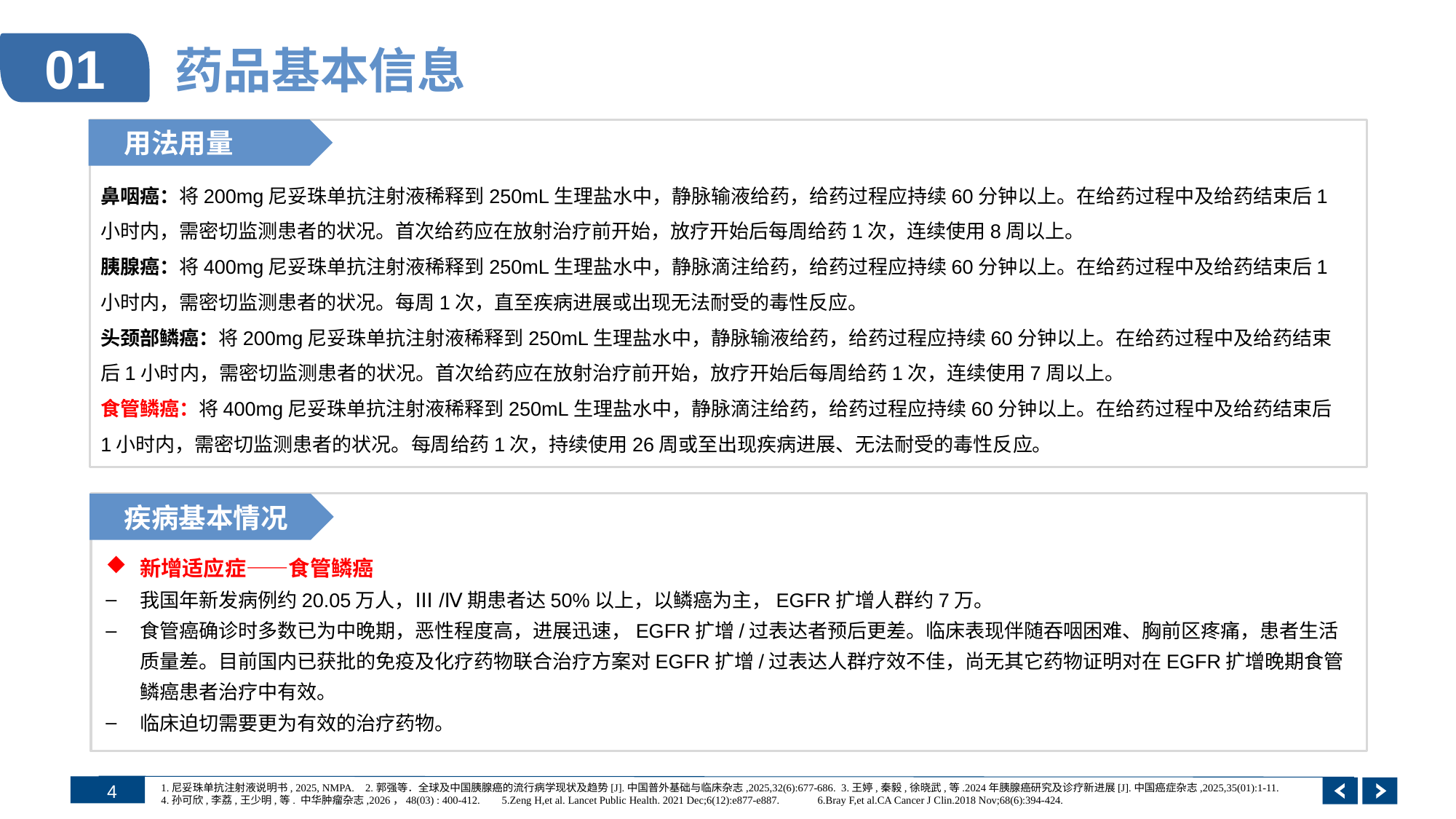

# 药品基本信息
01
   用法用量

鼻咽癌：将200mg尼妥珠单抗注射液稀释到250mL生理盐水中，静脉输液给药，给药过程应持续60分钟以上。在给药过程中及给药结束后1小时内，需密切监测患者的状况。首次给药应在放射治疗前开始，放疗开始后每周给药1次，连续使用8周以上。
胰腺癌：将400mg尼妥珠单抗注射液稀释到250mL生理盐水中，静脉滴注给药，给药过程应持续60分钟以上。在给药过程中及给药结束后1小时内，需密切监测患者的状况。每周1次，直至疾病进展或出现无法耐受的毒性反应。
头颈部鳞癌：将200mg尼妥珠单抗注射液稀释到250mL生理盐水中，静脉输液给药，给药过程应持续60分钟以上。在给药过程中及给药结束后1小时内，需密切监测患者的状况。首次给药应在放射治疗前开始，放疗开始后每周给药1次，连续使用7周以上。
食管鳞癌：将400mg尼妥珠单抗注射液稀释到250mL生理盐水中，静脉滴注给药，给药过程应持续60分钟以上。在给药过程中及给药结束后1小时内，需密切监测患者的状况。每周给药1次，持续使用26周或至出现疾病进展、无法耐受的毒性反应。

疾病基本情况
新增适应症——食管鳞癌
我国年新发病例约20.05万人，Ⅲ/Ⅳ期患者达50%以上，以鳞癌为主，EGFR扩增人群约7万。
食管癌确诊时多数已为中晚期，恶性程度高，进展迅速，EGFR扩增/过表达者预后更差。临床表现伴随吞咽困难、胸前区疼痛，患者生活质量差。目前国内已获批的免疫及化疗药物联合治疗方案对EGFR扩增/过表达人群疗效不佳，尚无其它药物证明对在EGFR扩增晚期食管鳞癌患者治疗中有效。
临床迫切需要更为有效的治疗药物。
1.尼妥珠单抗注射液说明书, 2025, NMPA.    2.郭强等．全球及中国胰腺癌的流行病学现状及趋势[J].中国普外基础与临床杂志,2025,32(6):677-686.  3.王婷,秦毅,徐晓武,等.2024年胰腺癌研究及诊疗新进展[J].中国癌症杂志,2025,35(01):1-11.
4.孙可欣,李荔,王少明,等. 中华肿瘤杂志,2026，48(03) : 400-412.        5.Zeng H,et al. Lancet Public Health. 2021 Dec;6(12):e877-e887.              6.Bray F,et al.CA Cancer J Clin.2018 Nov;68(6):394-424.